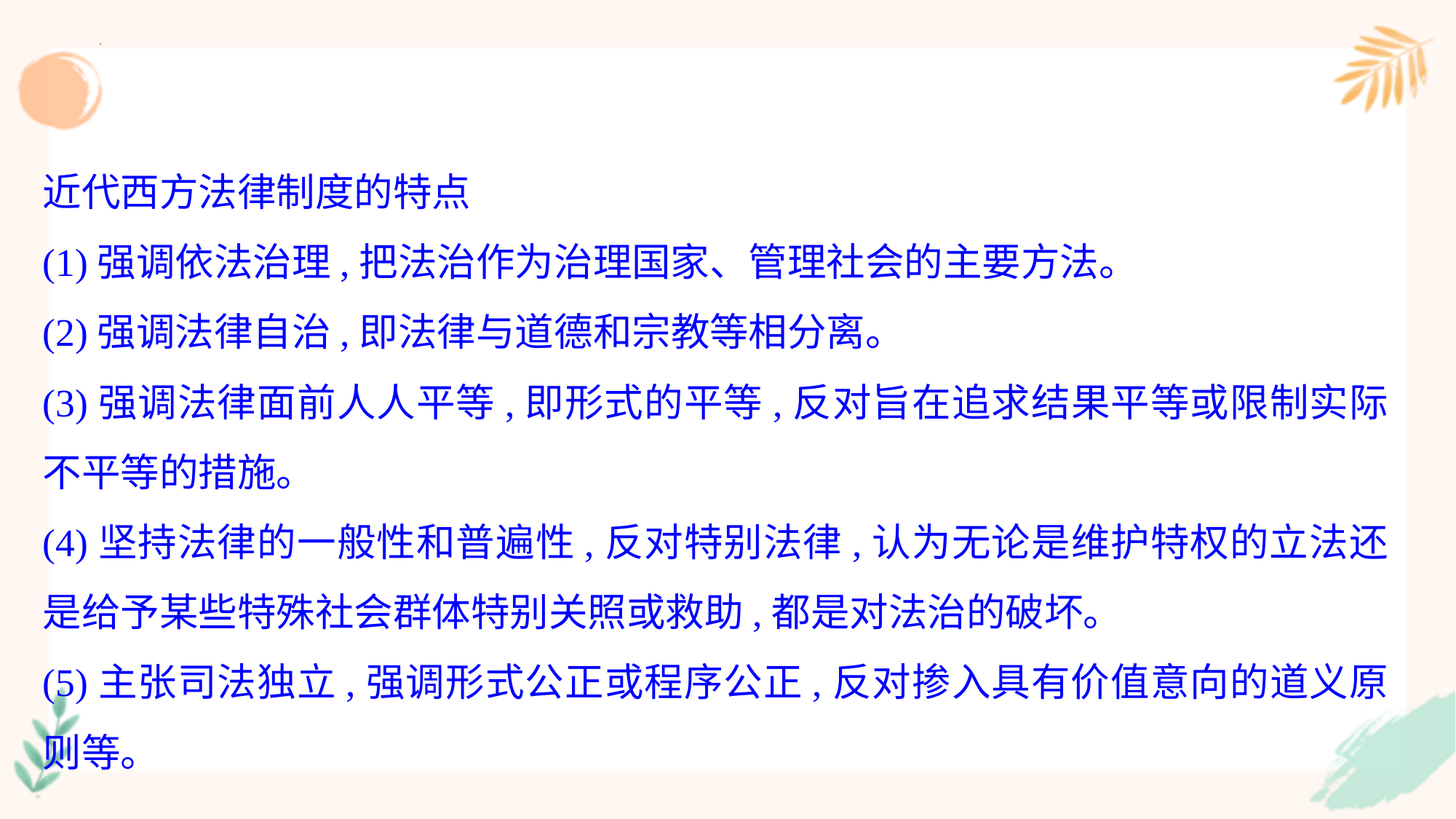

近代西方法律制度的特点
(1)强调依法治理,把法治作为治理国家、管理社会的主要方法。
(2)强调法律自治,即法律与道德和宗教等相分离。
(3)强调法律面前人人平等,即形式的平等,反对旨在追求结果平等或限制实际不平等的措施。
(4)坚持法律的一般性和普遍性,反对特别法律,认为无论是维护特权的立法还是给予某些特殊社会群体特别关照或救助,都是对法治的破坏。
(5)主张司法独立,强调形式公正或程序公正,反对掺入具有价值意向的道义原则等。